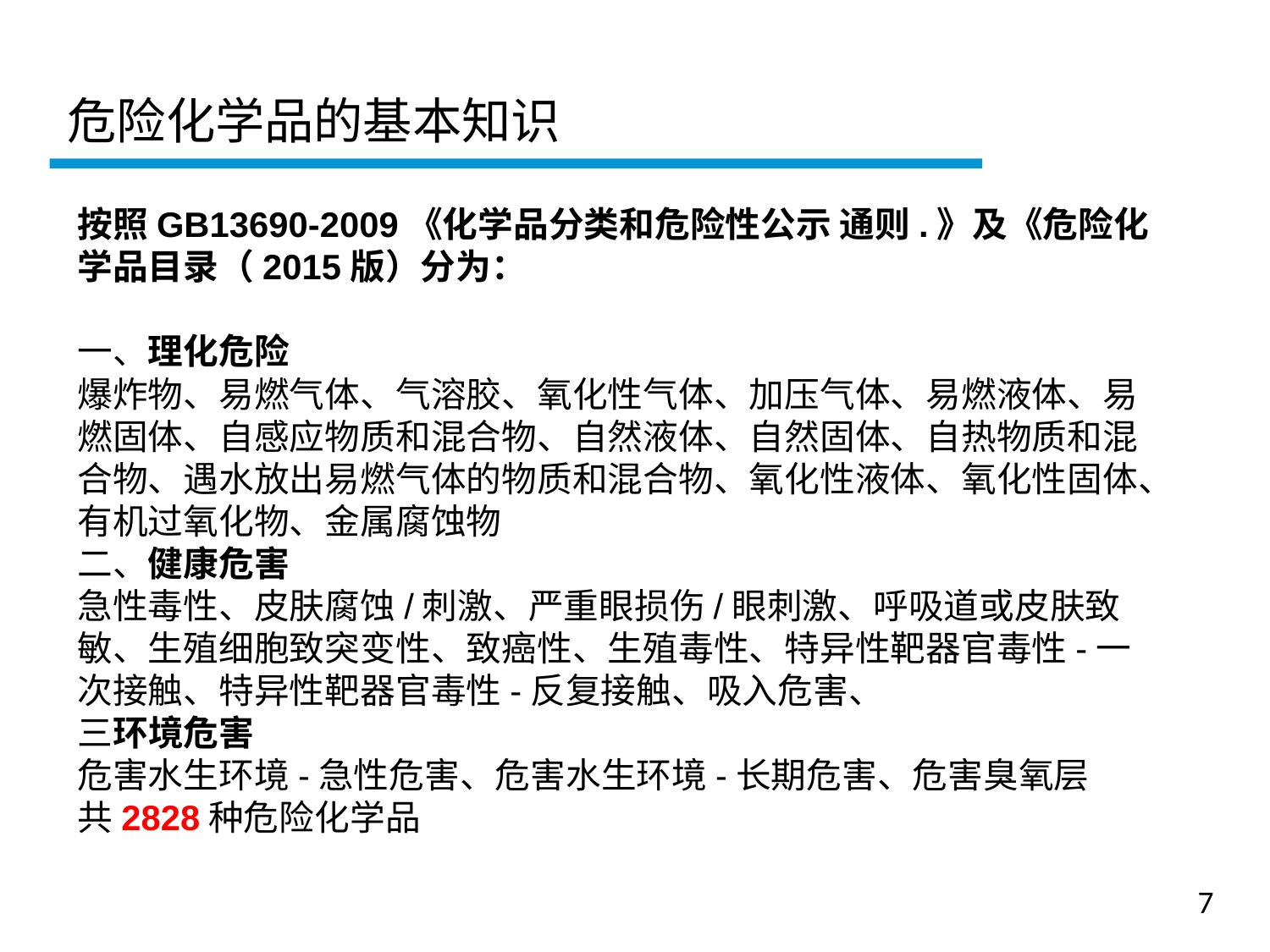

危险化学品的基本知识
按照GB13690-2009《化学品分类和危险性公示 通则.》及《危险化学品目录（2015版）分为：

一、理化危险
爆炸物、易燃气体、气溶胶、氧化性气体、加压气体、易燃液体、易燃固体、自感应物质和混合物、自然液体、自然固体、自热物质和混合物、遇水放出易燃气体的物质和混合物、氧化性液体、氧化性固体、有机过氧化物、金属腐蚀物
二、健康危害
急性毒性、皮肤腐蚀/刺激、严重眼损伤/眼刺激、呼吸道或皮肤致敏、生殖细胞致突变性、致癌性、生殖毒性、特异性靶器官毒性-一次接触、特异性靶器官毒性-反复接触、吸入危害、
三环境危害
危害水生环境-急性危害、危害水生环境-长期危害、危害臭氧层
共2828种危险化学品